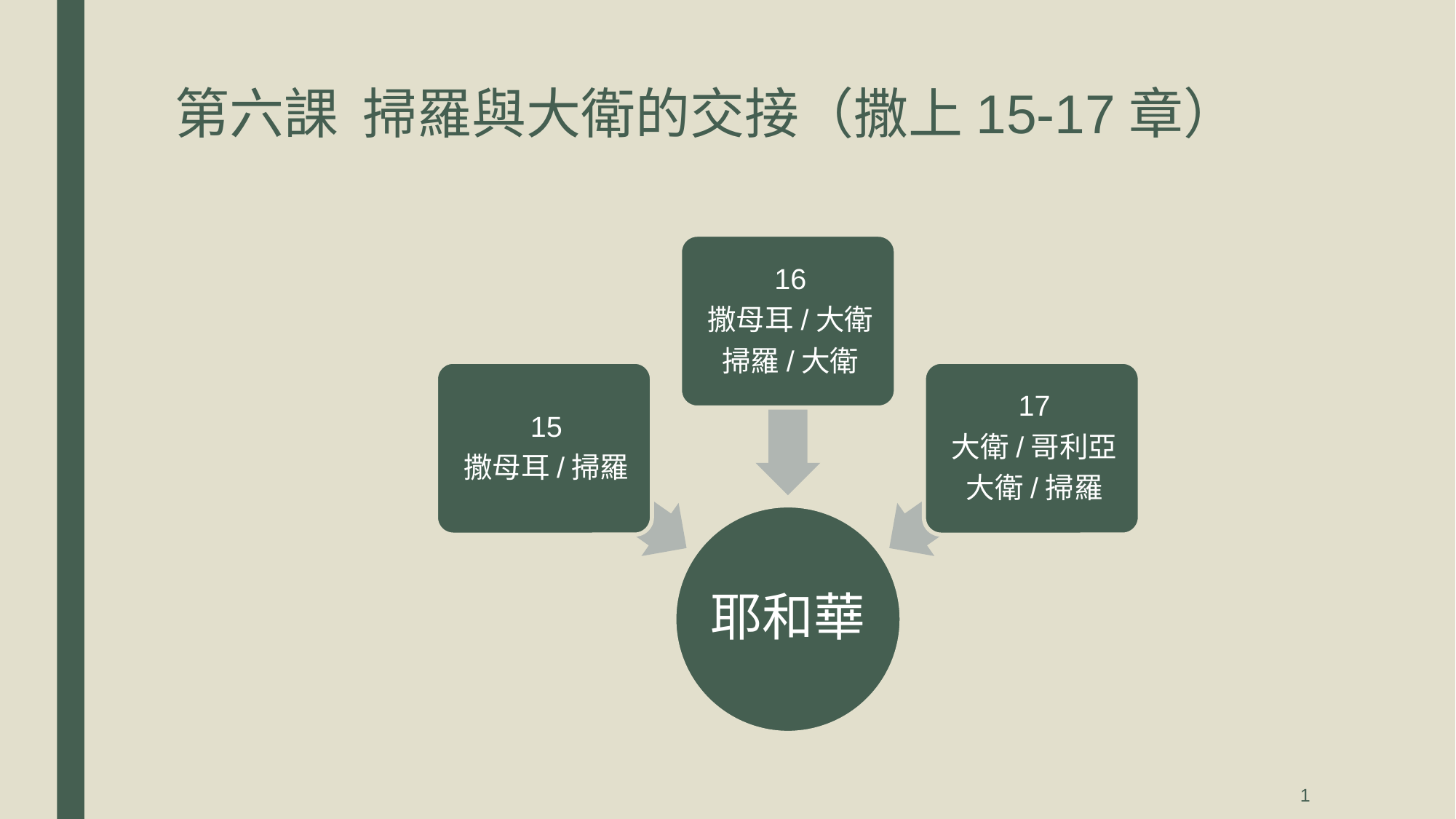

# 第六課  掃羅與大衛的交接（撒上15-17章）
耶和華
15
撒母耳/掃羅
16
撒母耳/大衛
掃羅/大衛
17
大衛/哥利亞
大衛/掃羅
1